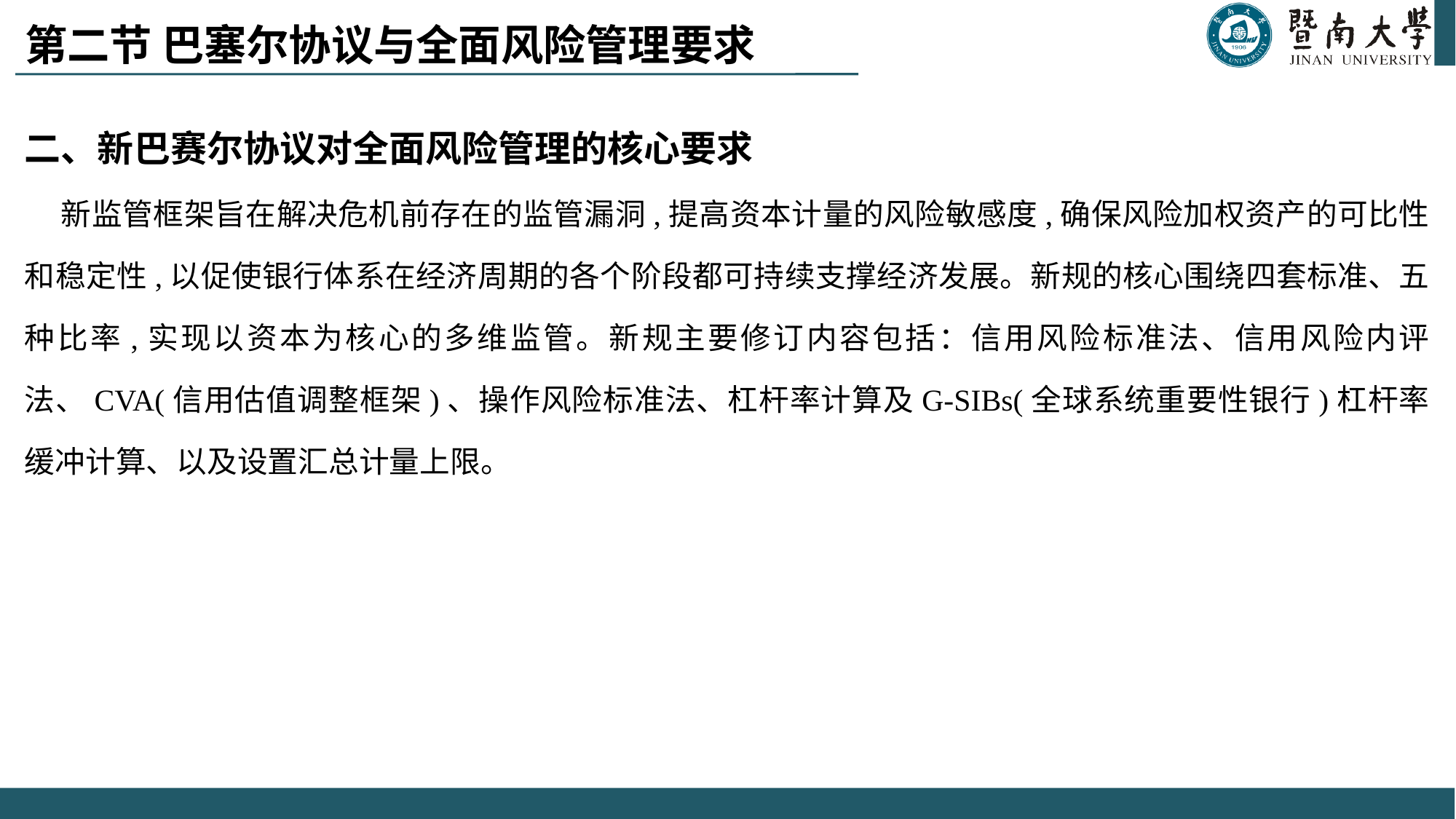

# 第二节 巴塞尔协议与全面风险管理要求
二、新巴赛尔协议对全面风险管理的核心要求
    新监管框架旨在解决危机前存在的监管漏洞,提高资本计量的风险敏感度,确保风险加权资产的可比性和稳定性,以促使银行体系在经济周期的各个阶段都可持续支撑经济发展。新规的核心围绕四套标准、五种比率,实现以资本为核心的多维监管。新规主要修订内容包括：信用风险标准法、信用风险内评法、CVA(信用估值调整框架)、操作风险标准法、杠杆率计算及G-SIBs(全球系统重要性银行)杠杆率缓冲计算、以及设置汇总计量上限。